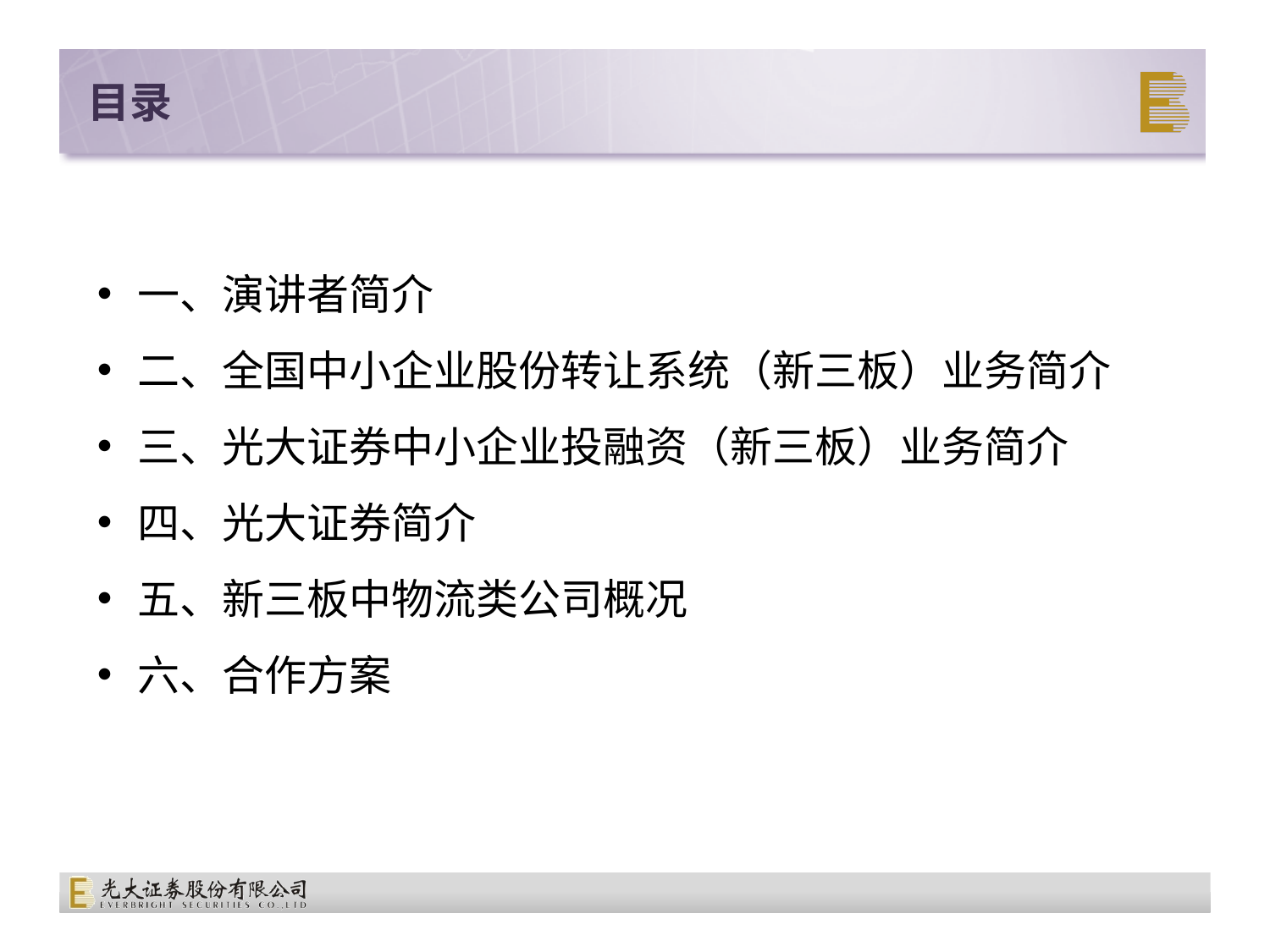

# 目录
一、演讲者简介
二、全国中小企业股份转让系统（新三板）业务简介
三、光大证券中小企业投融资（新三板）业务简介
四、光大证券简介
五、新三板中物流类公司概况
六、合作方案
2